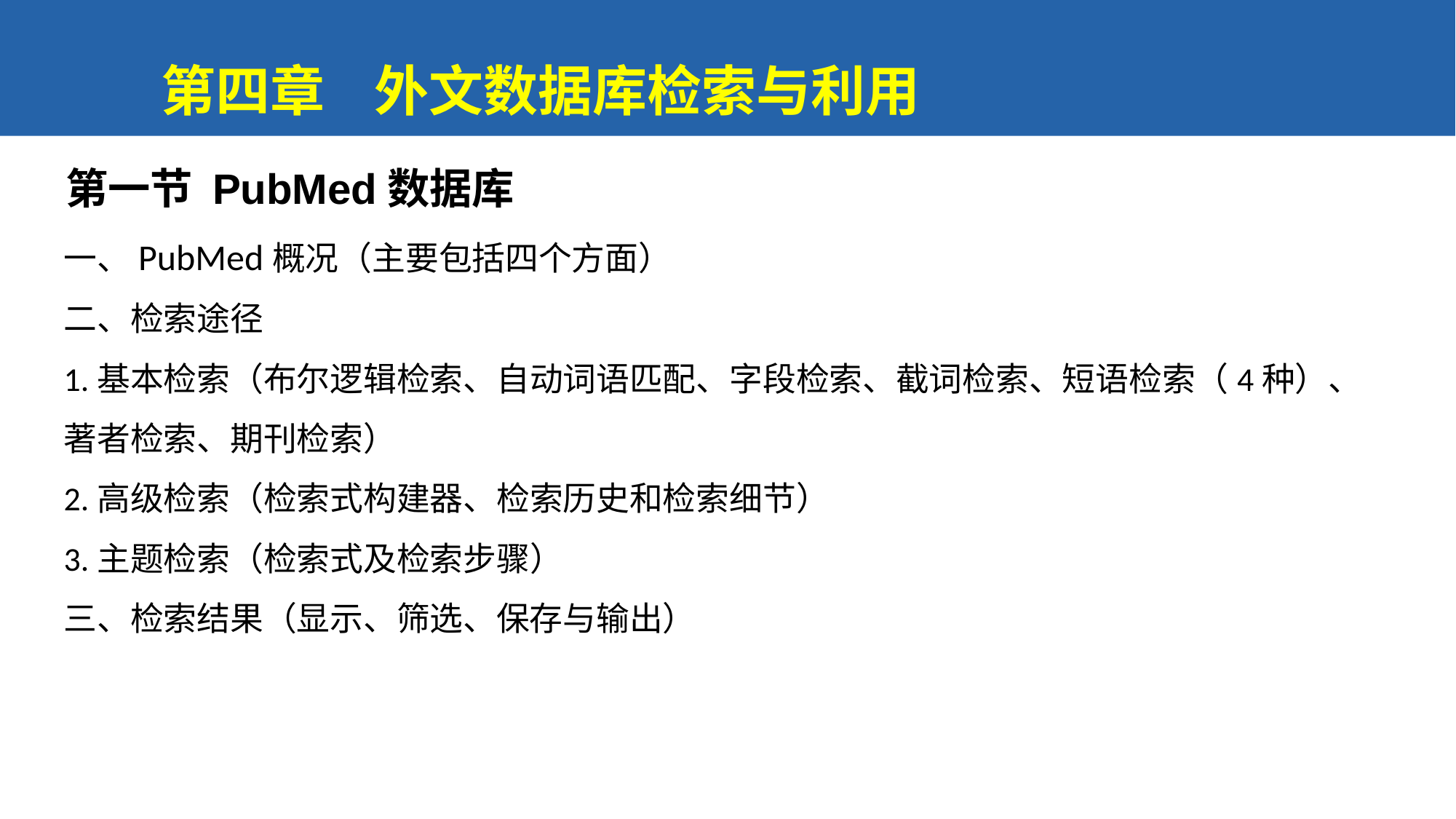

第四章    外文数据库检索与利用
第一节 PubMed数据库
一、PubMed概况（主要包括四个方面）
二、检索途径
1.基本检索（布尔逻辑检索、自动词语匹配、字段检索、截词检索、短语检索（4种）、著者检索、期刊检索）
2.高级检索（检索式构建器、检索历史和检索细节）
3.主题检索（检索式及检索步骤）
三、检索结果（显示、筛选、保存与输出）